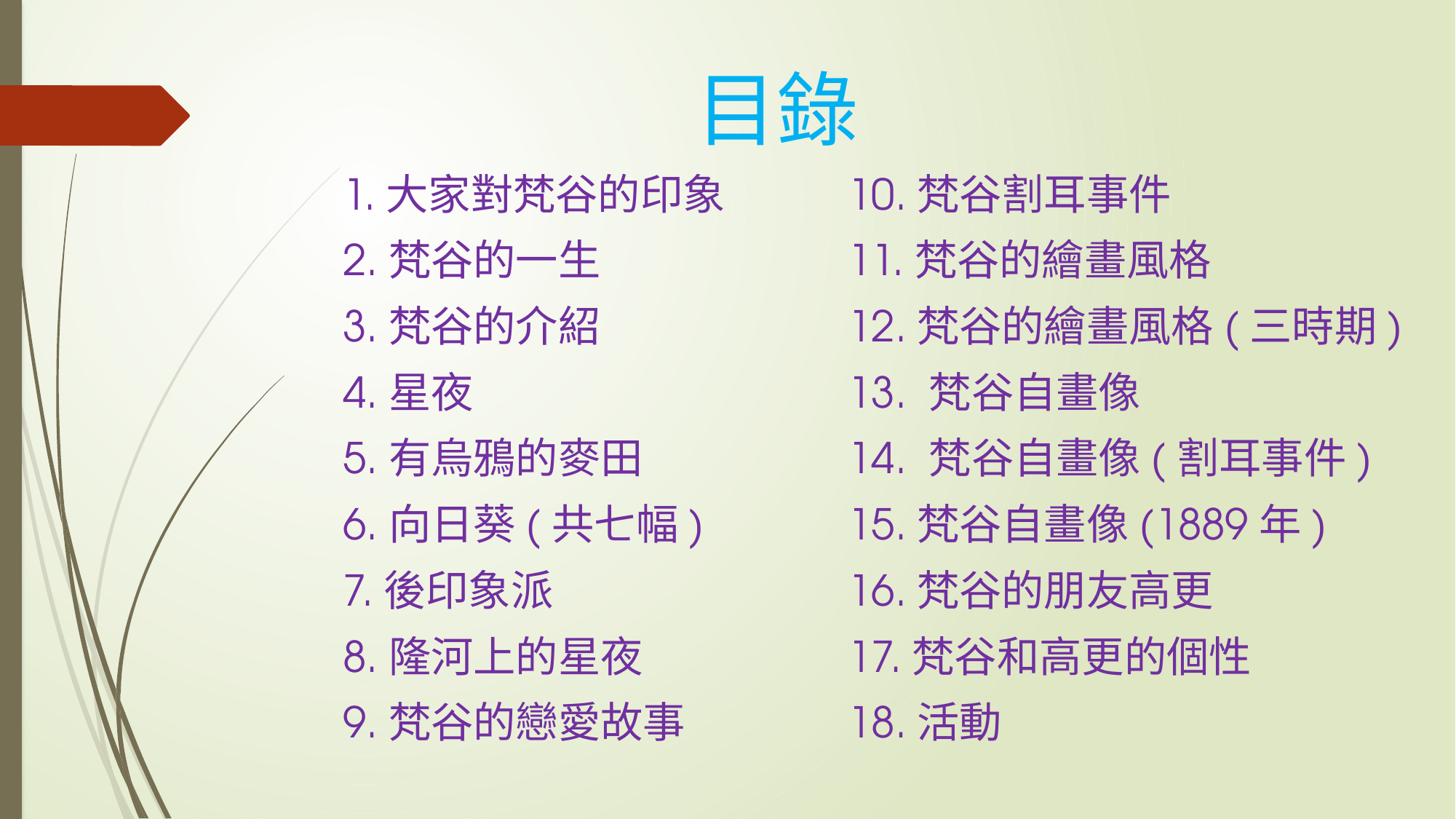

# 目錄
1.大家對梵谷的印象
2.梵谷的一生
3.梵谷的介紹
4.星夜
5.有烏鴉的麥田
6.向日葵(共七幅)
7.後印象派
8.隆河上的星夜
9.梵谷的戀愛故事

10.梵谷割耳事件
11.梵谷的繪畫風格
12.梵谷的繪畫風格(三時期)
13. 梵谷自畫像
14. 梵谷自畫像(割耳事件)
15.梵谷自畫像(1889年)
16.梵谷的朋友高更
17.梵谷和高更的個性
18.活動